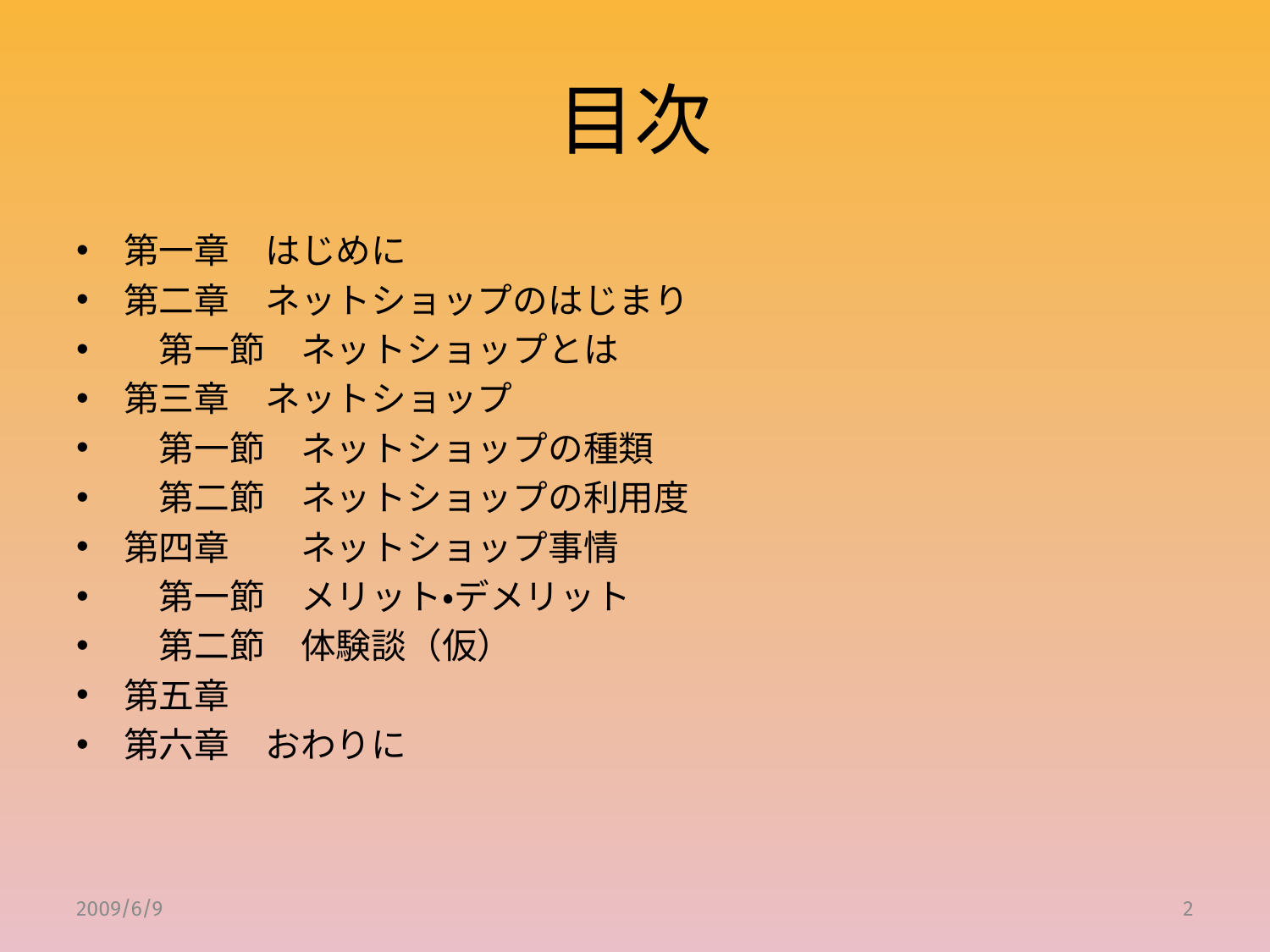

# 目次
第一章　はじめに
第二章　ネットショップのはじまり
　第一節　ネットショップとは
第三章　ネットショップ
　第一節　ネットショップの種類
　第二節　ネットショップの利用度
第四章　　ネットショップ事情
　第一節　メリット・デメリット
　第二節　体験談（仮）
第五章
第六章　おわりに

2009/6/9
2